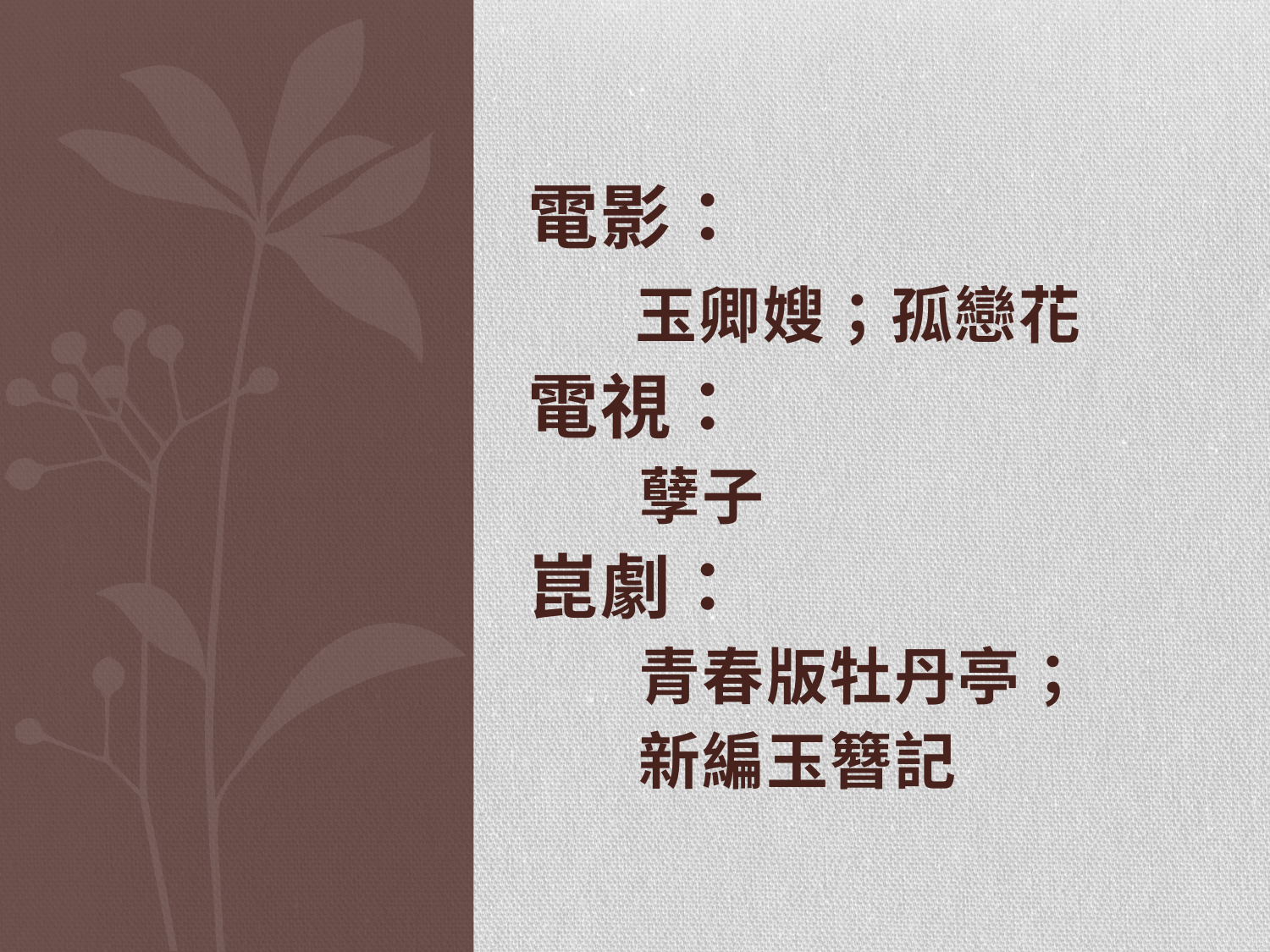

電影：
     玉卿嫂；孤戀花
電視：
      孽子
崑劇：
      青春版牡丹亭；
      新編玉簪記